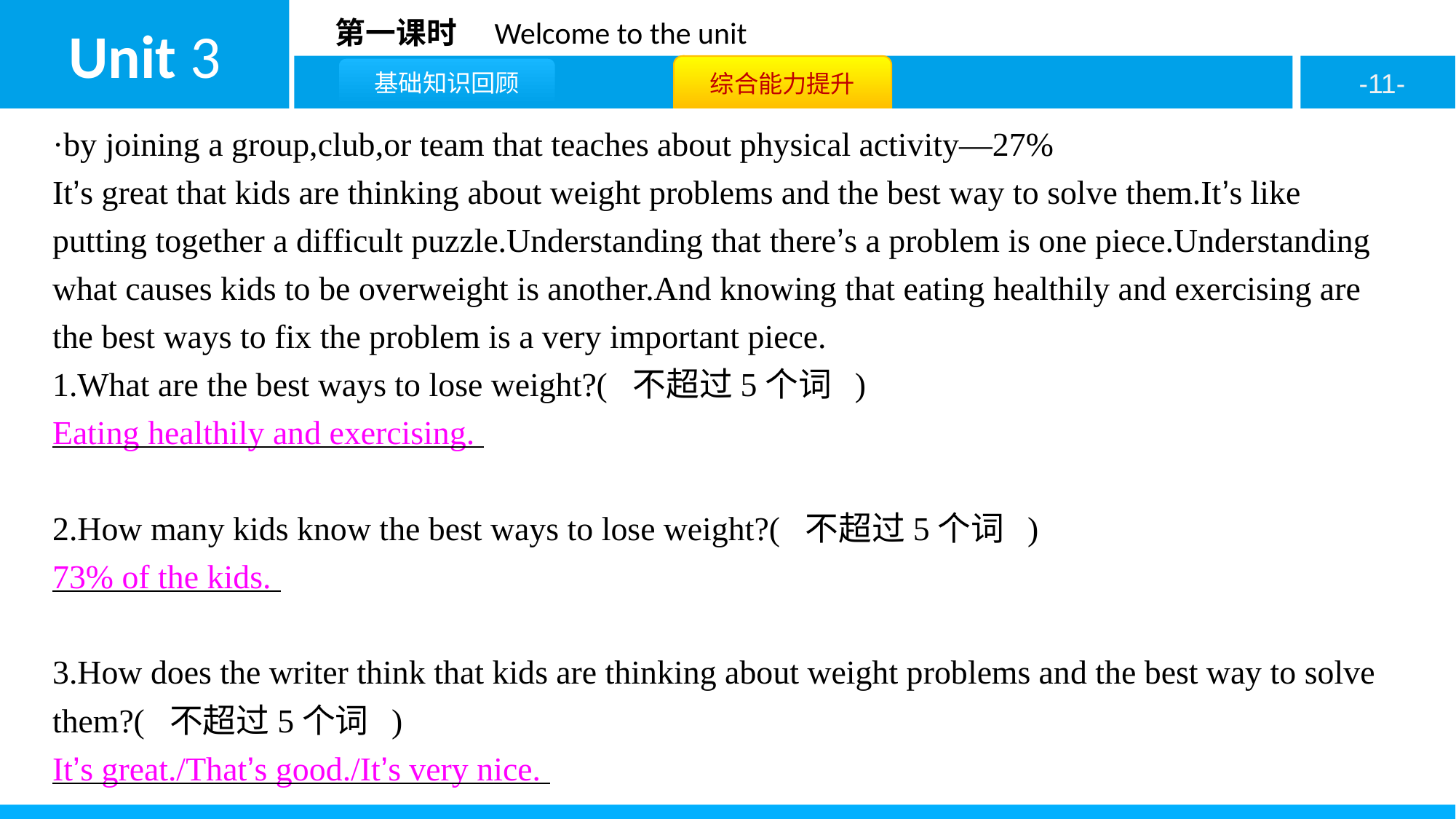

·by joining a group,club,or team that teaches about physical activity—27%
It’s great that kids are thinking about weight problems and the best way to solve them.It’s like putting together a difficult puzzle.Understanding that there’s a problem is one piece.Understanding what causes kids to be overweight is another.And knowing that eating healthily and exercising are the best ways to fix the problem is a very important piece.
1.What are the best ways to lose weight?(  不超过5个词  )
Eating healthily and exercising.

2.How many kids know the best ways to lose weight?(  不超过5个词  )
73% of the kids.

3.How does the writer think that kids are thinking about weight problems and the best way to solve them?(  不超过5个词  )
It’s great./That’s good./It’s very nice.